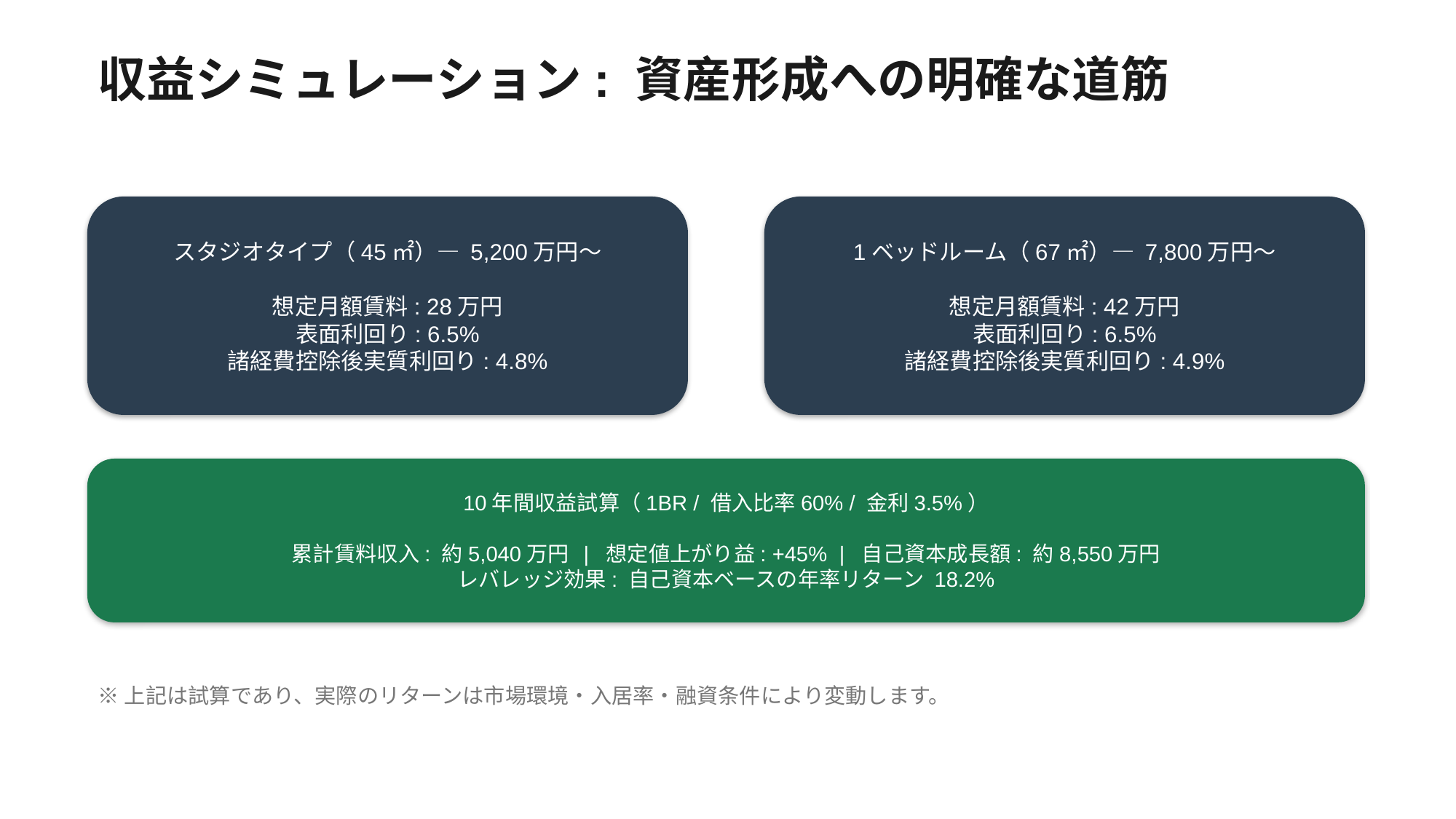

収益シミュレーション: 資産形成への明確な道筋
スタジオタイプ（45㎡）— 5,200万円〜
想定月額賃料: 28万円
表面利回り: 6.5%
諸経費控除後実質利回り: 4.8%
1ベッドルーム（67㎡）— 7,800万円〜
想定月額賃料: 42万円
表面利回り: 6.5%
諸経費控除後実質利回り: 4.9%
10年間収益試算（1BR / 借入比率60% / 金利3.5%）
累計賃料収入: 約5,040万円  |  想定値上がり益: +45%  |  自己資本成長額: 約8,550万円
レバレッジ効果: 自己資本ベースの年率リターン 18.2%
※上記は試算であり、実際のリターンは市場環境・入居率・融資条件により変動します。